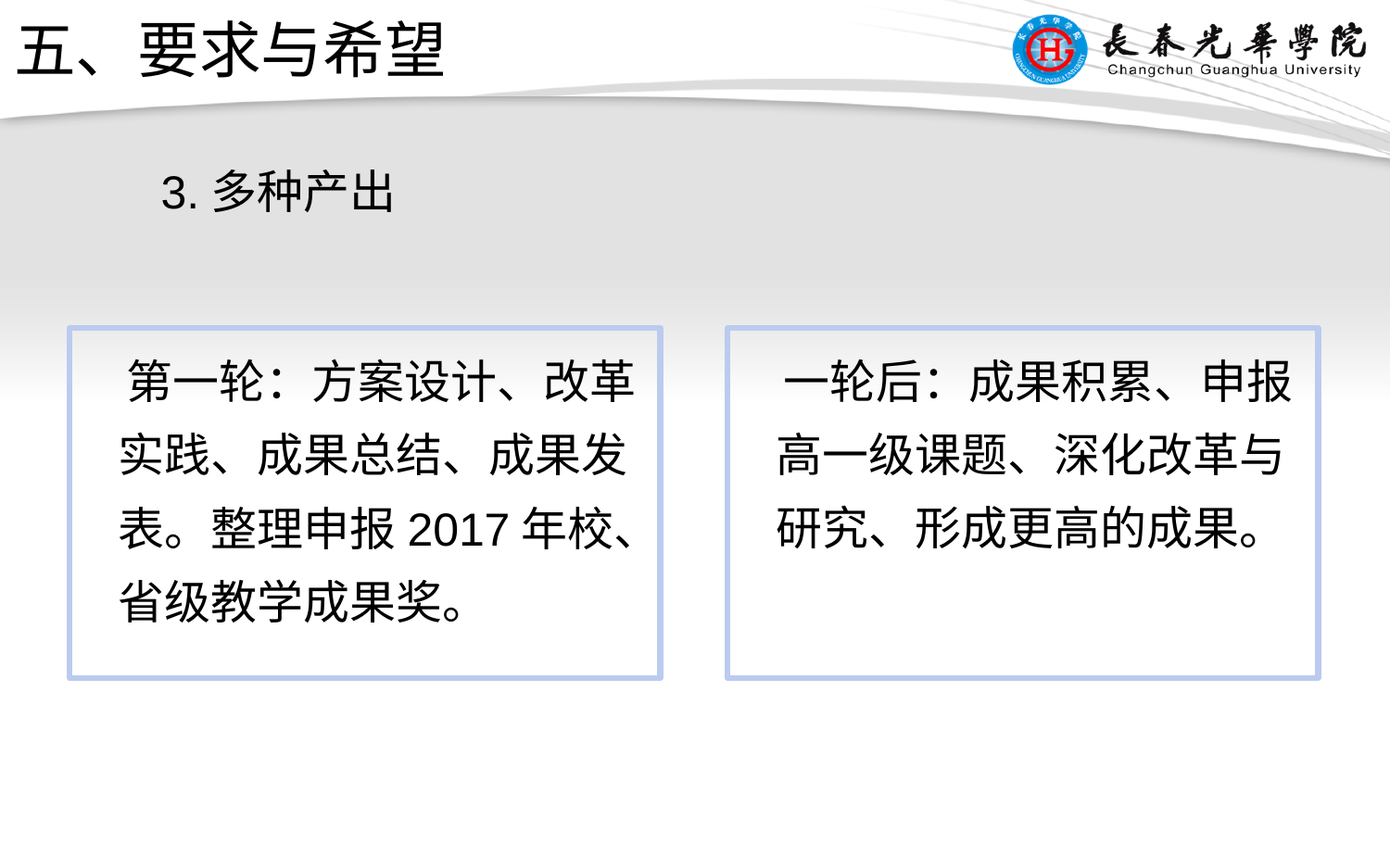

五、要求与希望
3.多种产出
   第一轮：方案设计、改革实践、成果总结、成果发表。整理申报2017年校、省级教学成果奖。

   一轮后：成果积累、申报高一级课题、深化改革与研究、形成更高的成果。